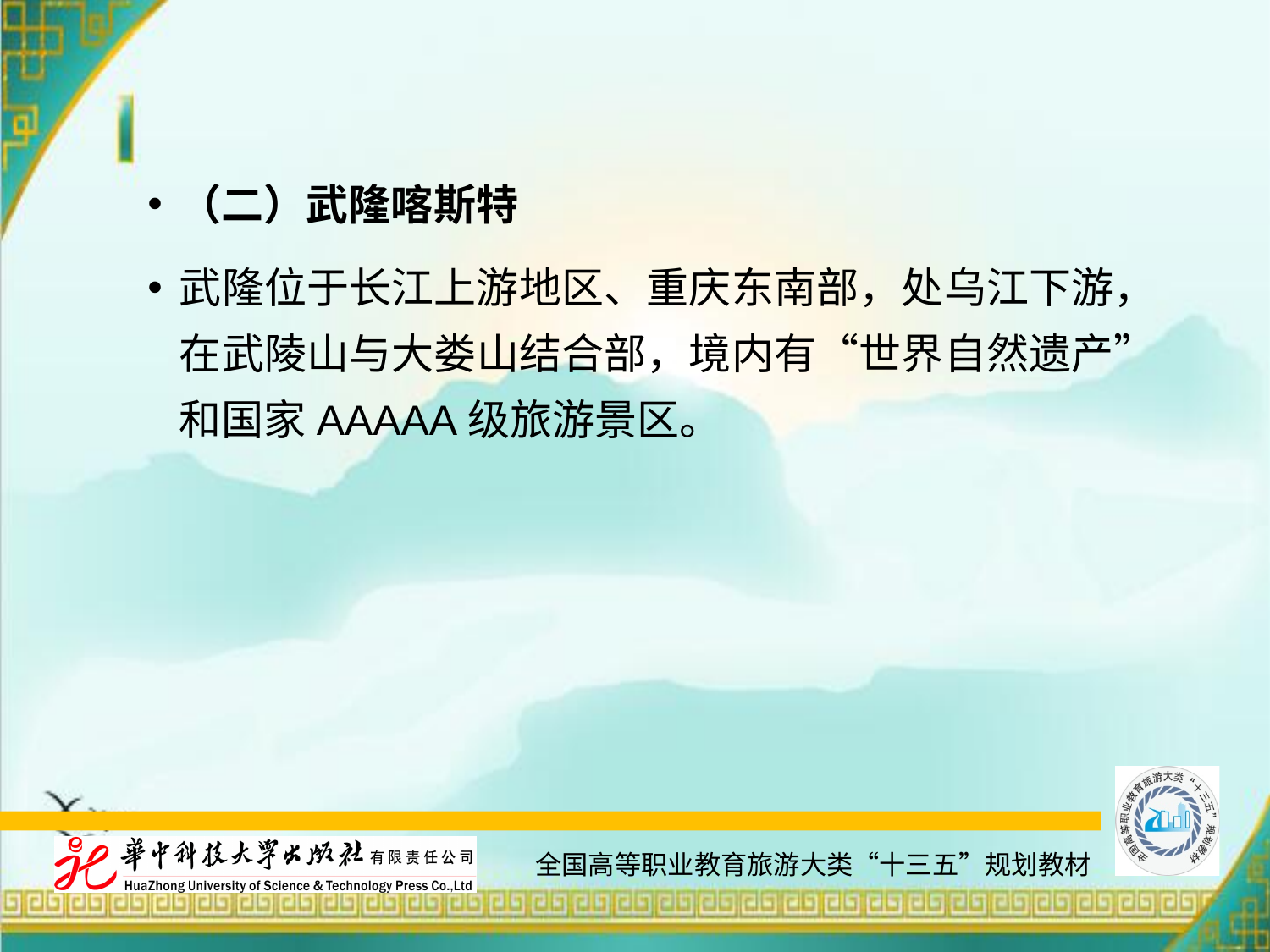

#
（二）武隆喀斯特
武隆位于长江上游地区、重庆东南部，处乌江下游，在武陵山与大娄山结合部，境内有“世界自然遗产”和国家AAAAA级旅游景区。